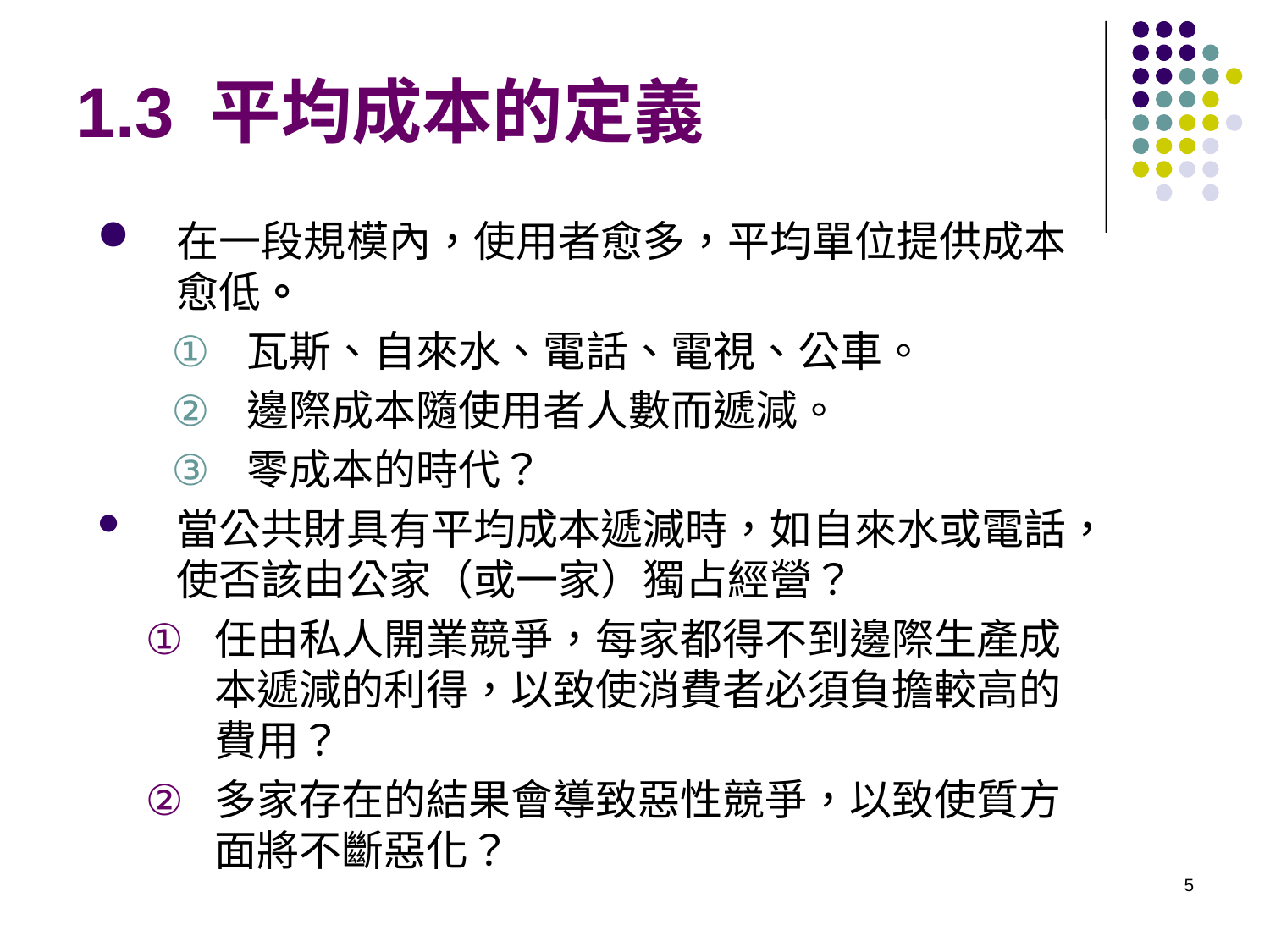

# 1.3 平均成本的定義
在一段規模內，使用者愈多，平均單位提供成本愈低。
瓦斯、自來水、電話、電視、公車。
邊際成本隨使用者人數而遞減。
零成本的時代？
當公共財具有平均成本遞減時，如自來水或電話，使否該由公家（或一家）獨占經營？
任由私人開業競爭，每家都得不到邊際生產成本遞減的利得，以致使消費者必須負擔較高的費用？
多家存在的結果會導致惡性競爭，以致使質方面將不斷惡化？

5